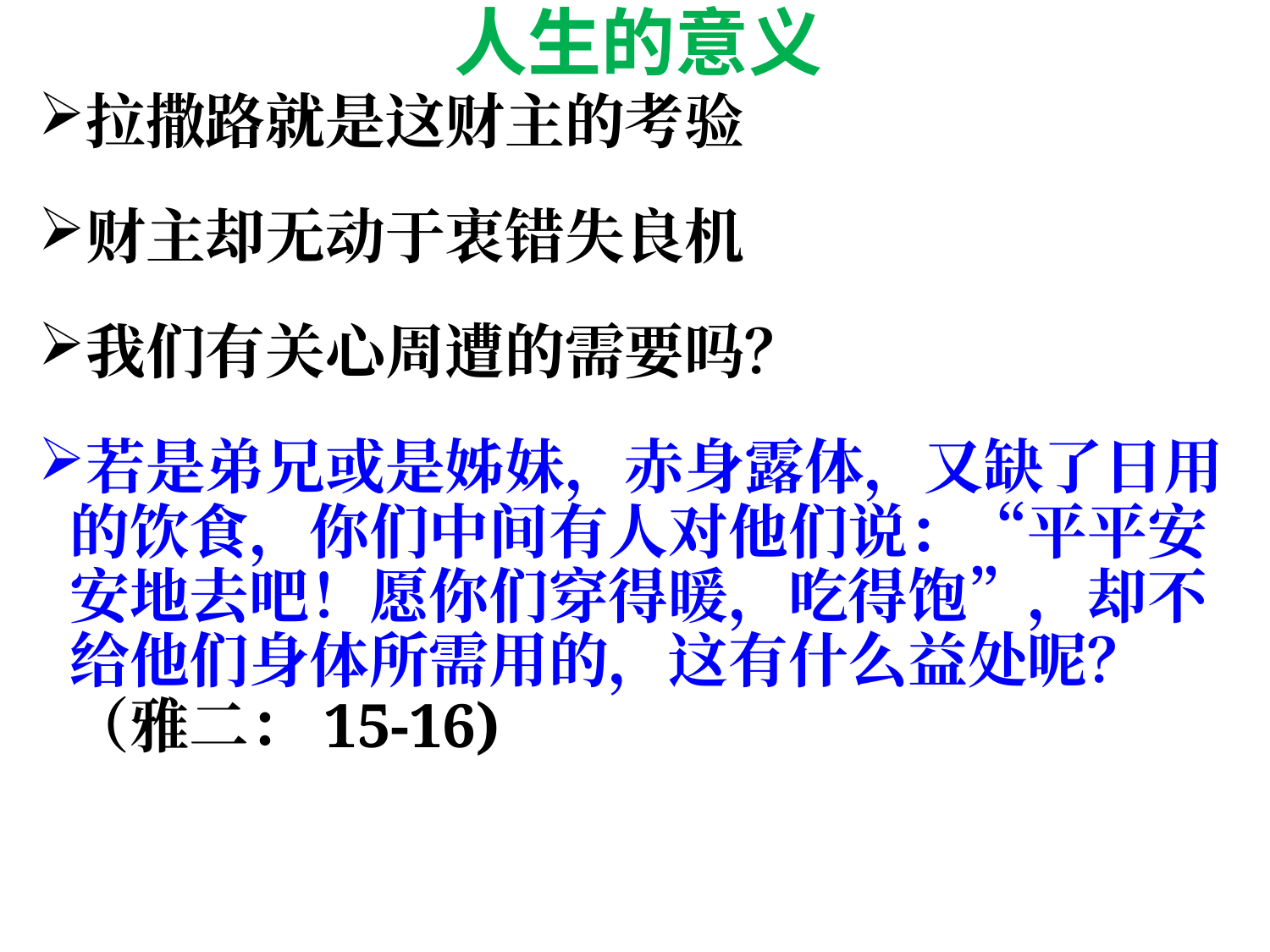

# 人生的意义
拉撒路就是这财主的考验

财主却无动于衷错失良机

我们有关心周遭的需要吗？

若是弟兄或是姊妹，赤身露体，又缺了日用的饮食，你们中间有人对他们说：“平平安安地去吧！愿你们穿得暖，吃得饱”，却不给他们身体所需用的，这有什么益处呢？（雅二：15-16)